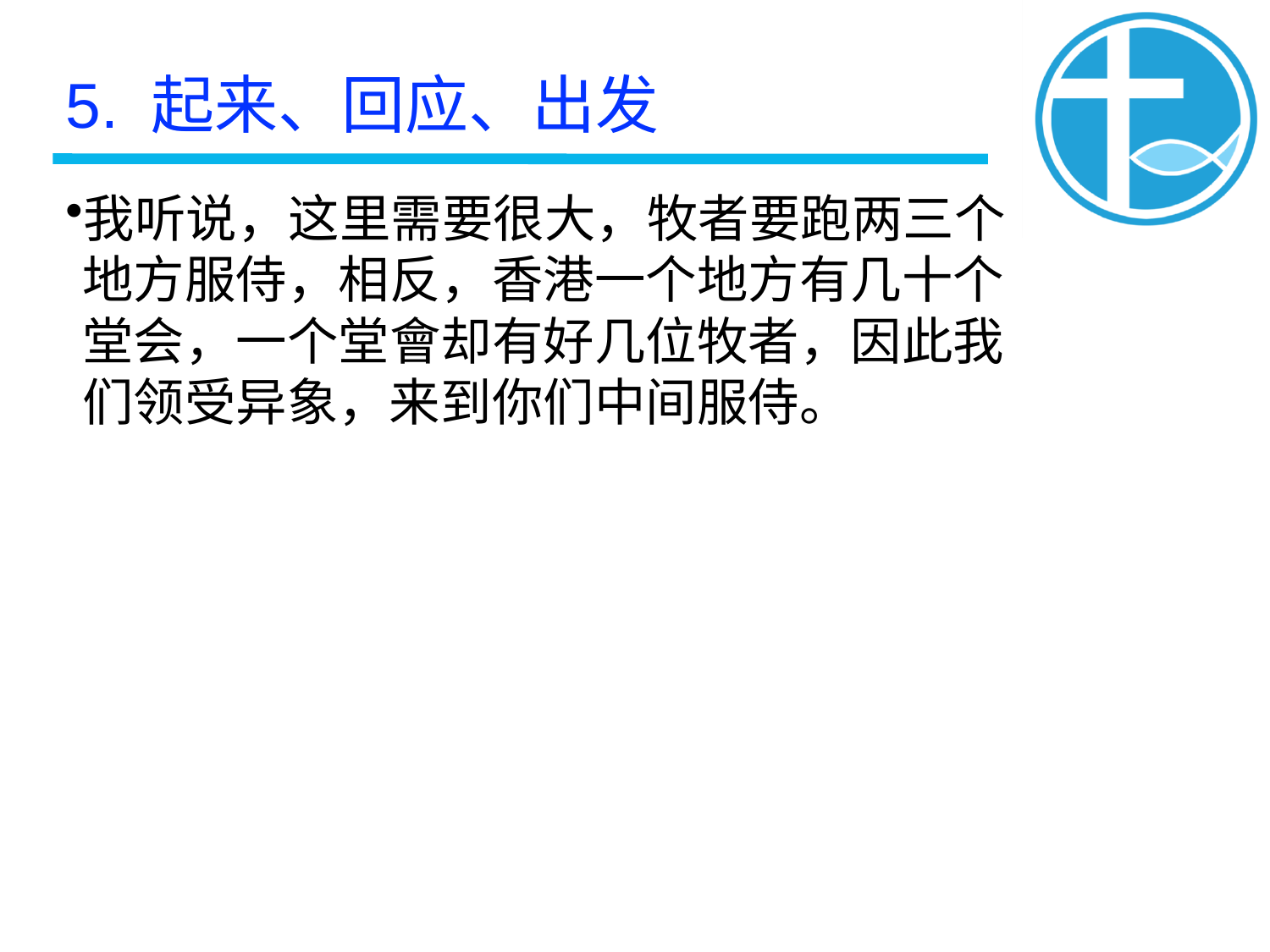

5. 起来、回应、出发
我听说，这里需要很大，牧者要跑两三个地方服侍，相反，香港一个地方有几十个堂会，一个堂會却有好几位牧者，因此我们领受异象，来到你们中间服侍。